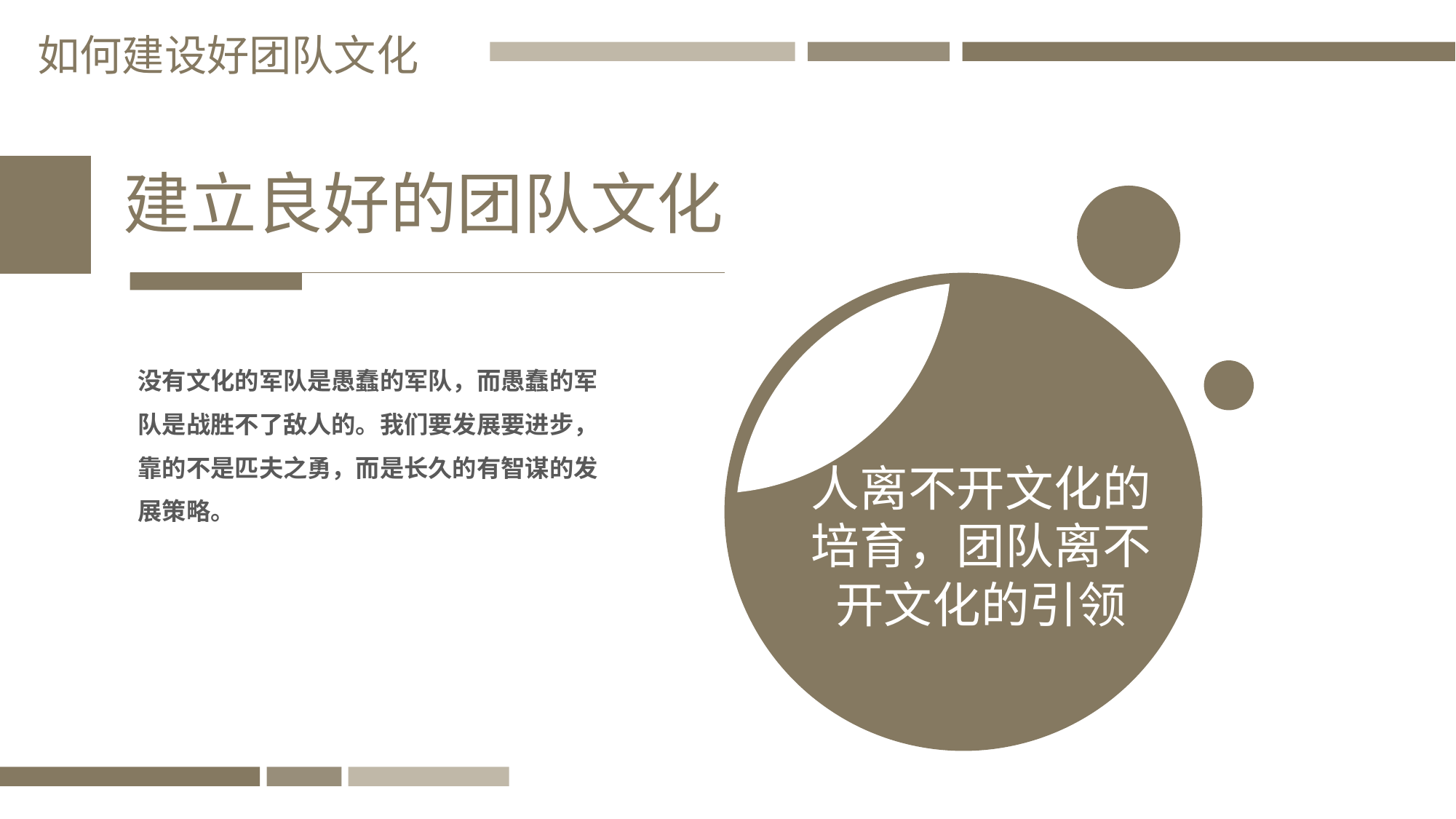

如何建设好团队文化

建立良好的团队文化

人离不开文化的培育，团队离不开文化的引领
没有文化的军队是愚蠢的军队，而愚蠢的军队是战胜不了敌人的。我们要发展要进步，靠的不是匹夫之勇，而是长久的有智谋的发展策略。